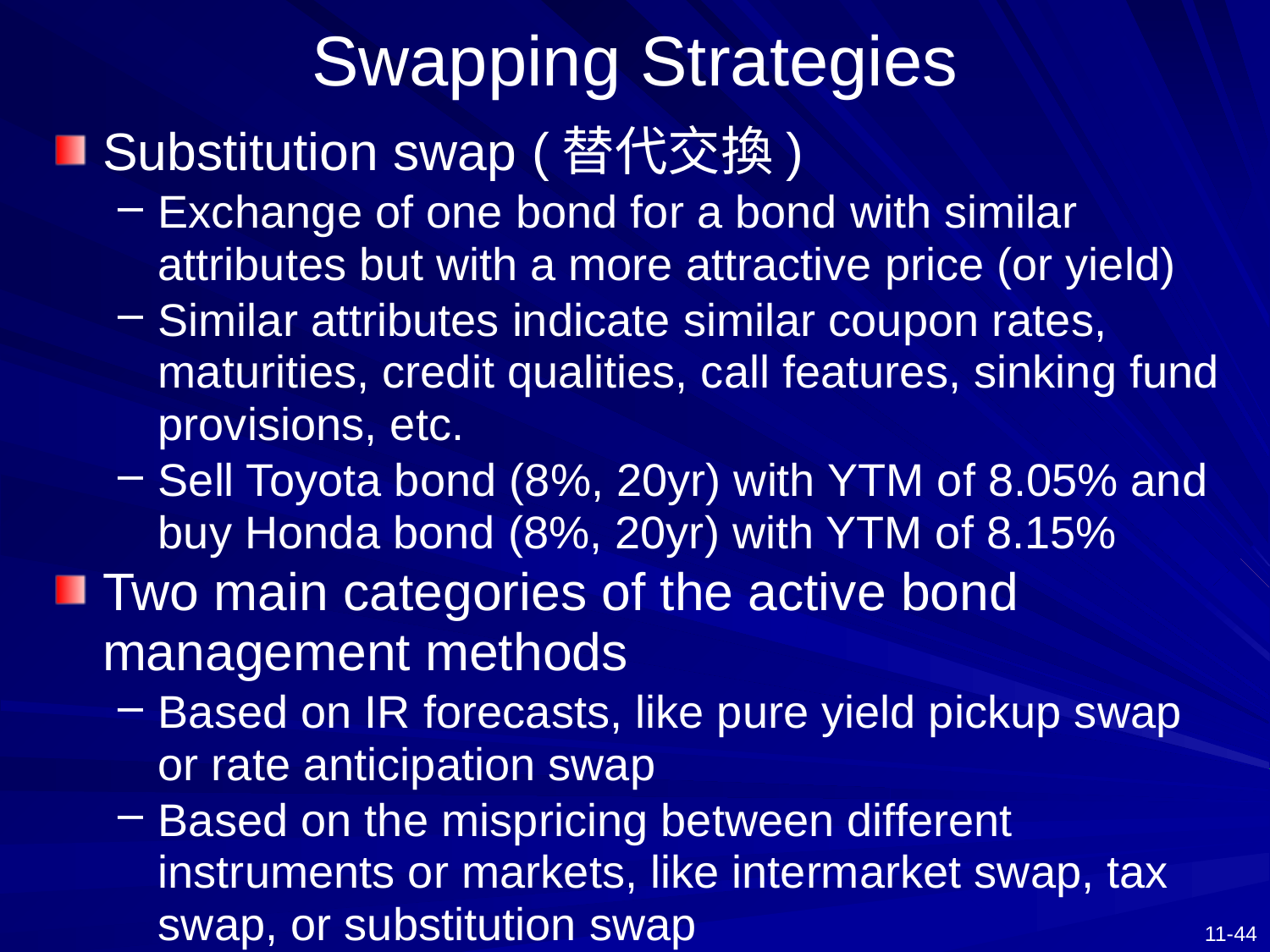

# Swapping Strategies
Substitution swap (替代交換)
Exchange of one bond for a bond with similar attributes but with a more attractive price (or yield)
Similar attributes indicate similar coupon rates, maturities, credit qualities, call features, sinking fund provisions, etc.
Sell Toyota bond (8%, 20yr) with YTM of 8.05% and buy Honda bond (8%, 20yr) with YTM of 8.15%
Two main categories of the active bond management methods
Based on IR forecasts, like pure yield pickup swap or rate anticipation swap
Based on the mispricing between different instruments or markets, like intermarket swap, tax swap, or substitution swap